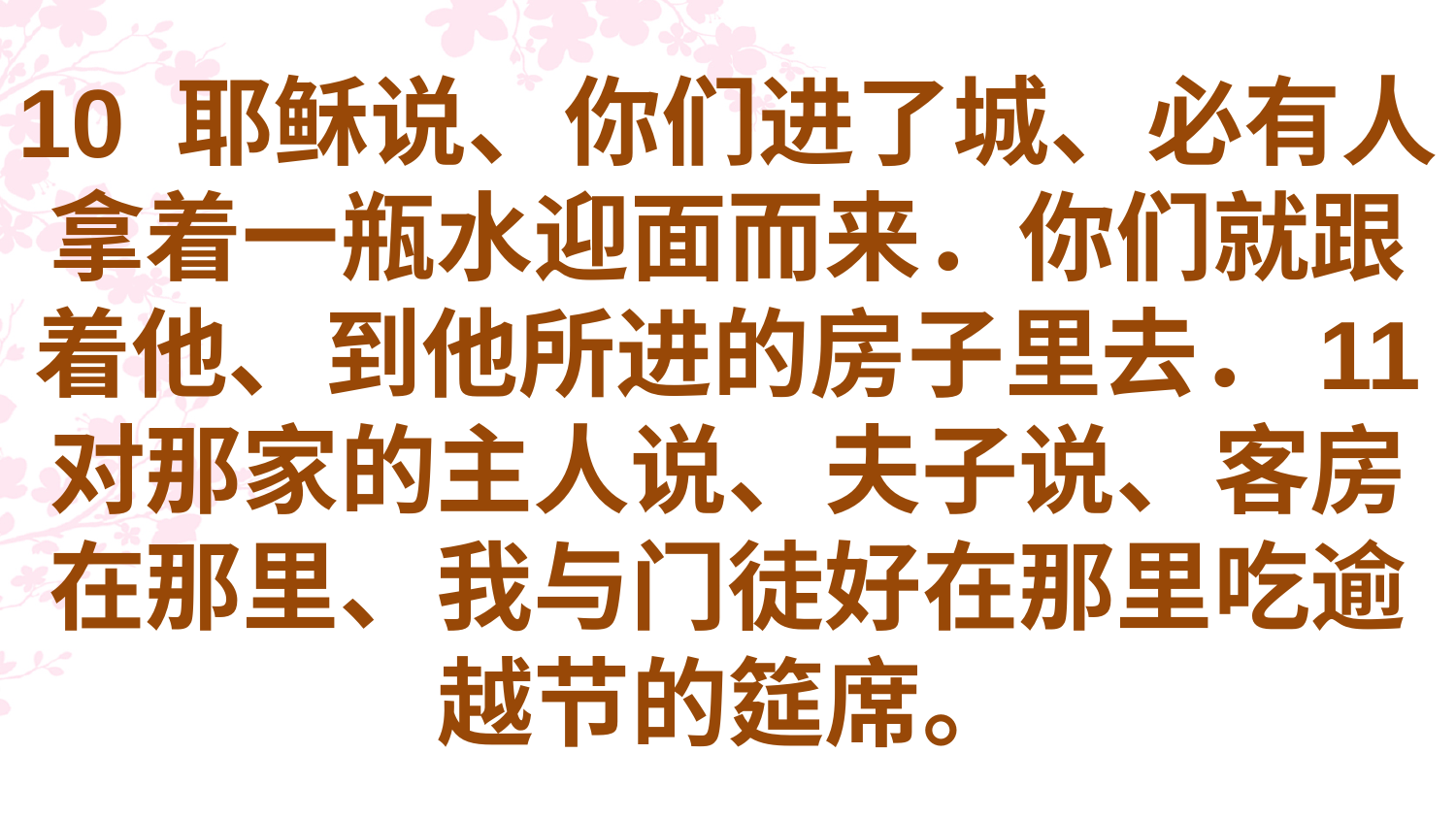

10 耶稣说、你们进了城、必有人拿着一瓶水迎面而来．你们就跟着他、到他所进的房子里去．11 对那家的主人说、夫子说、客房在那里、我与门徒好在那里吃逾越节的筵席。